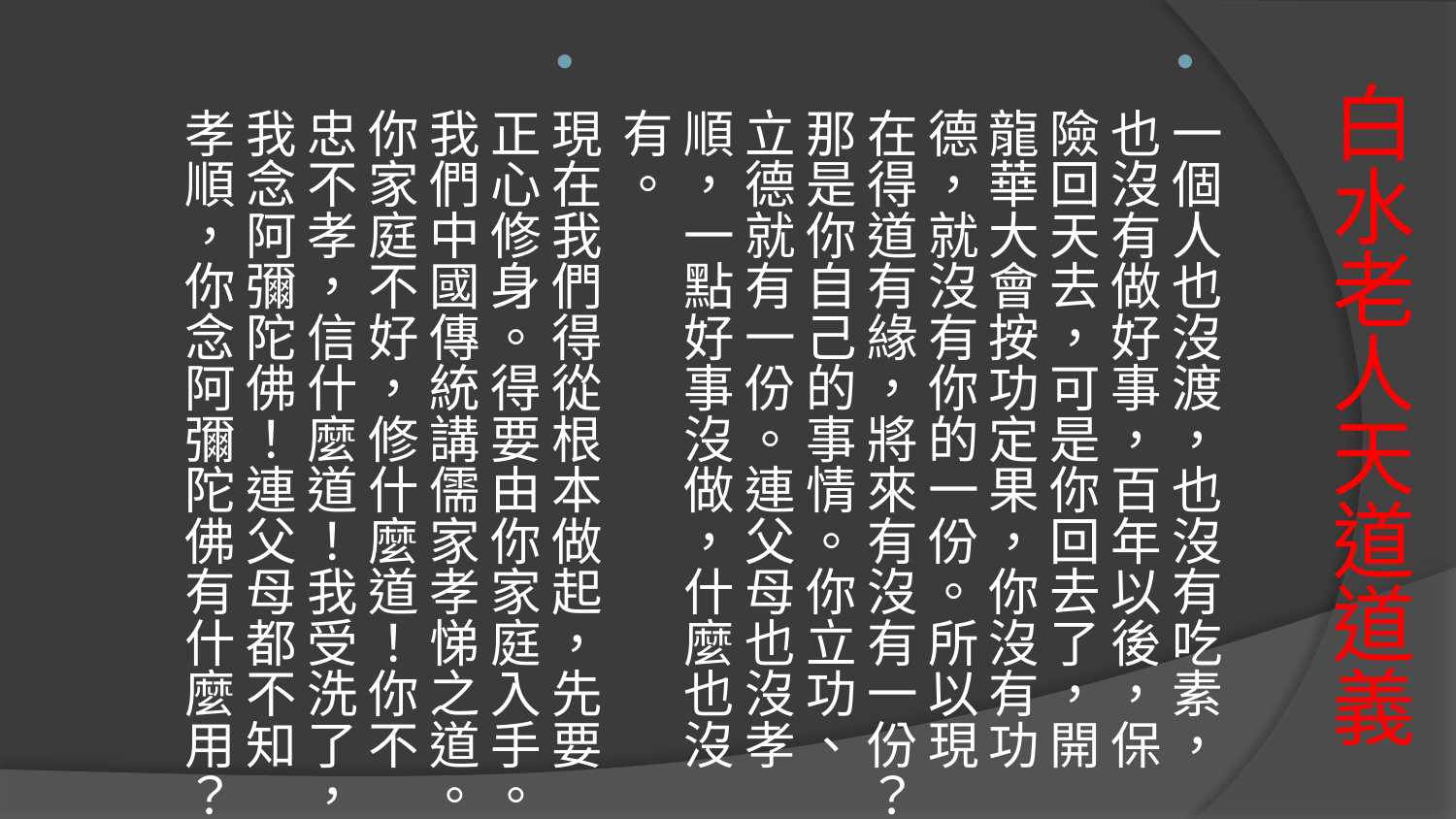

一個人也沒渡，也沒有吃素，也沒有做好事，百年以後，保險回天去，可是你回去了，開龍華大會按功定果，你沒有功德，就沒有你的一份。所以現在得道有緣，將來有沒有一份？那是你自己的事情。你立功、立德就有一份。連父母也沒孝順，一點好事沒做，什麼也沒有。
現在我們得從根本做起，先要正心修身。得要由你家庭入手。我們中國傳統講儒家孝悌之道。你家庭不好，修什麼道！你不忠不孝，信什麼道！我受洗了，我念阿彌陀佛！連父母都不知孝順，你念阿彌陀佛有什麼用？

# 白水老人天道道義